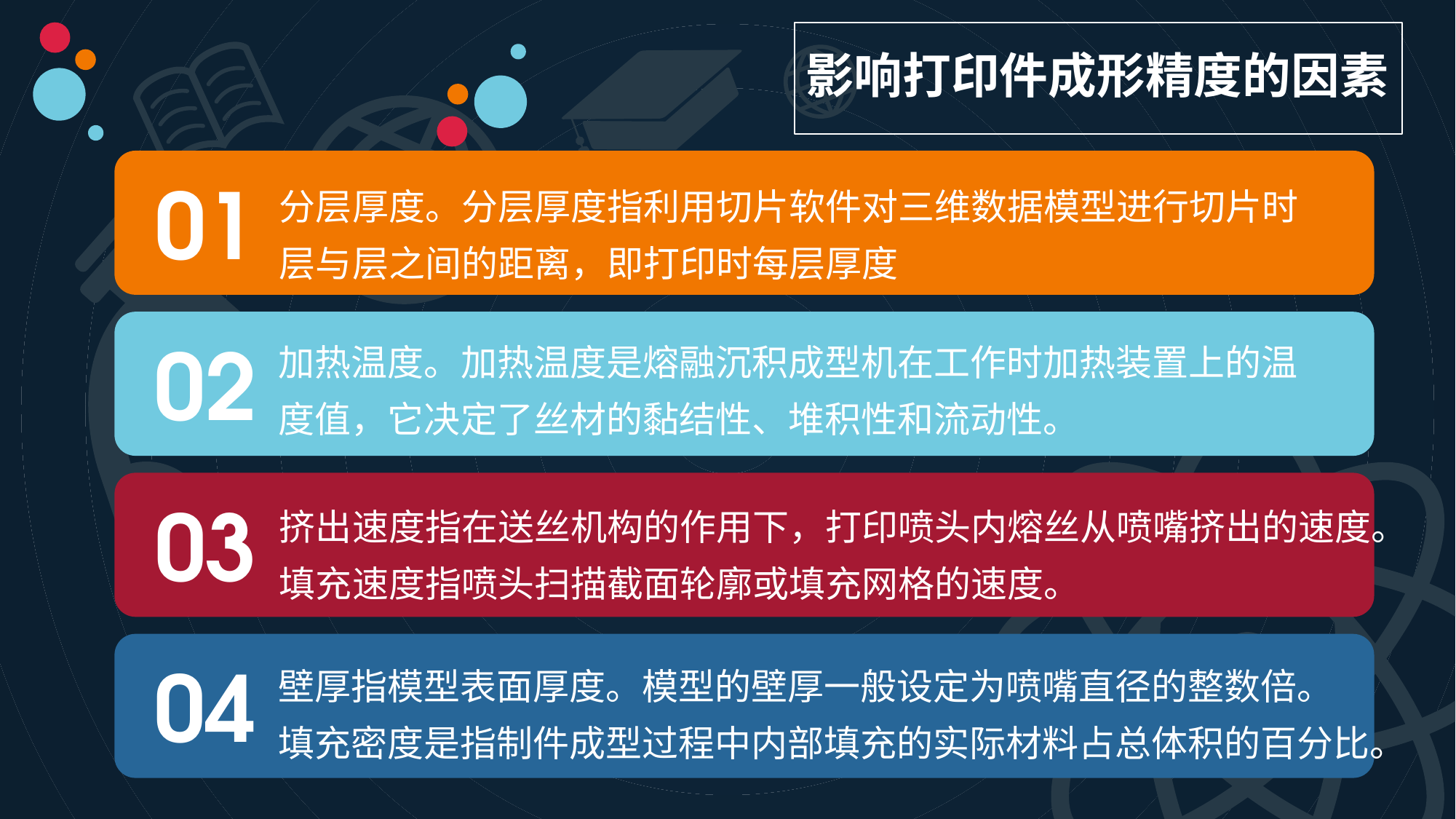

影响打印件成形精度的因素

01
分层厚度。分层厚度指利用切片软件对三维数据模型进行切片时层与层之间的距离，即打印时每层厚度

加热温度。加热温度是熔融沉积成型机在工作时加热装置上的温度值，它决定了丝材的黏结性、堆积性和流动性。
02

03
挤出速度指在送丝机构的作用下，打印喷头内熔丝从喷嘴挤出的速度。填充速度指喷头扫描截面轮廓或填充网格的速度。

04
壁厚指模型表面厚度。模型的壁厚一般设定为喷嘴直径的整数倍。
填充密度是指制件成型过程中内部填充的实际材料占总体积的百分比。